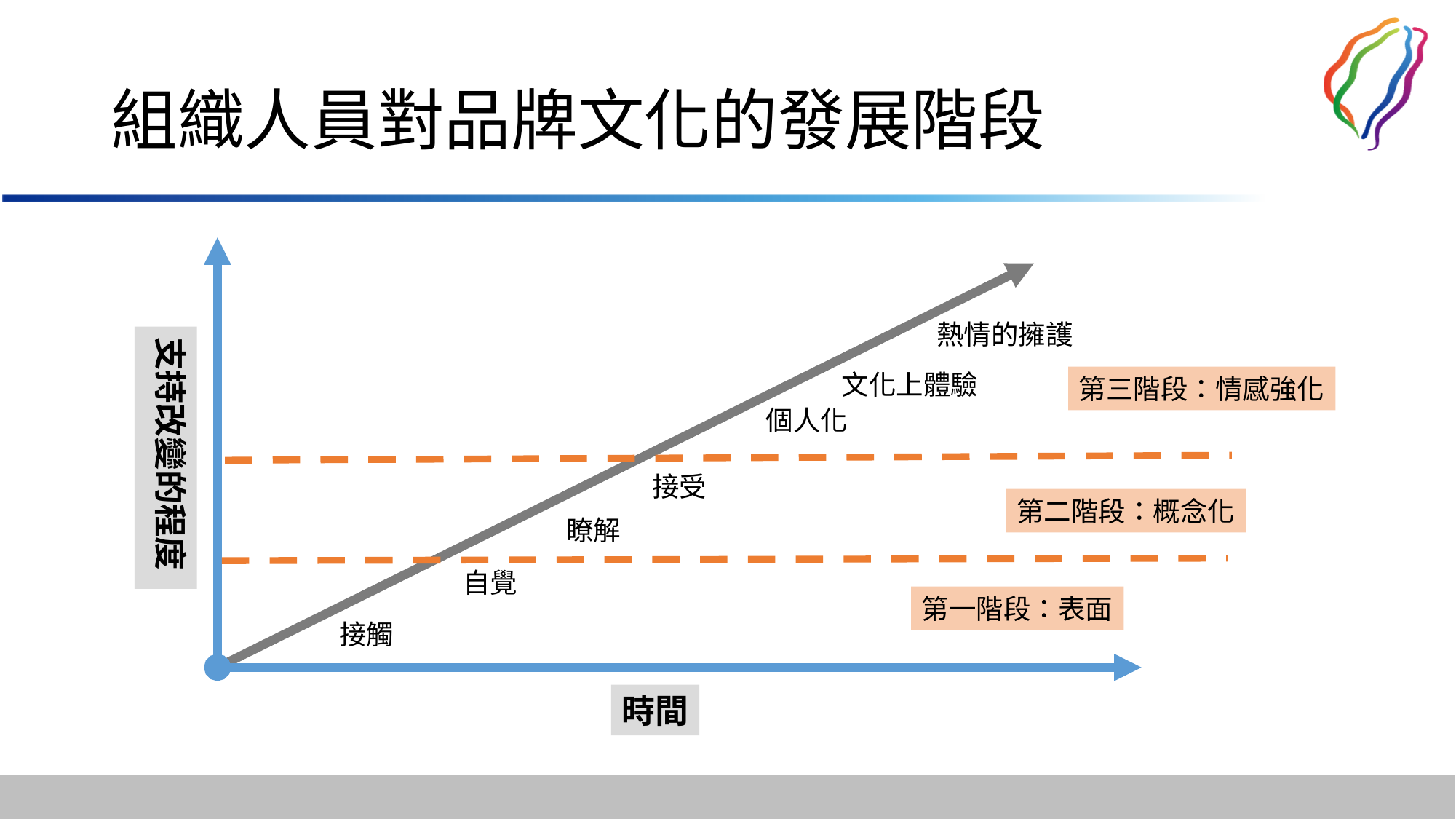

# 組織人員對品牌文化的發展階段
熱情的擁護
支持改變的程度
文化上體驗
第三階段：情感強化
個人化
接受
第二階段：概念化
瞭解
自覺
第一階段：表面
接觸
時間